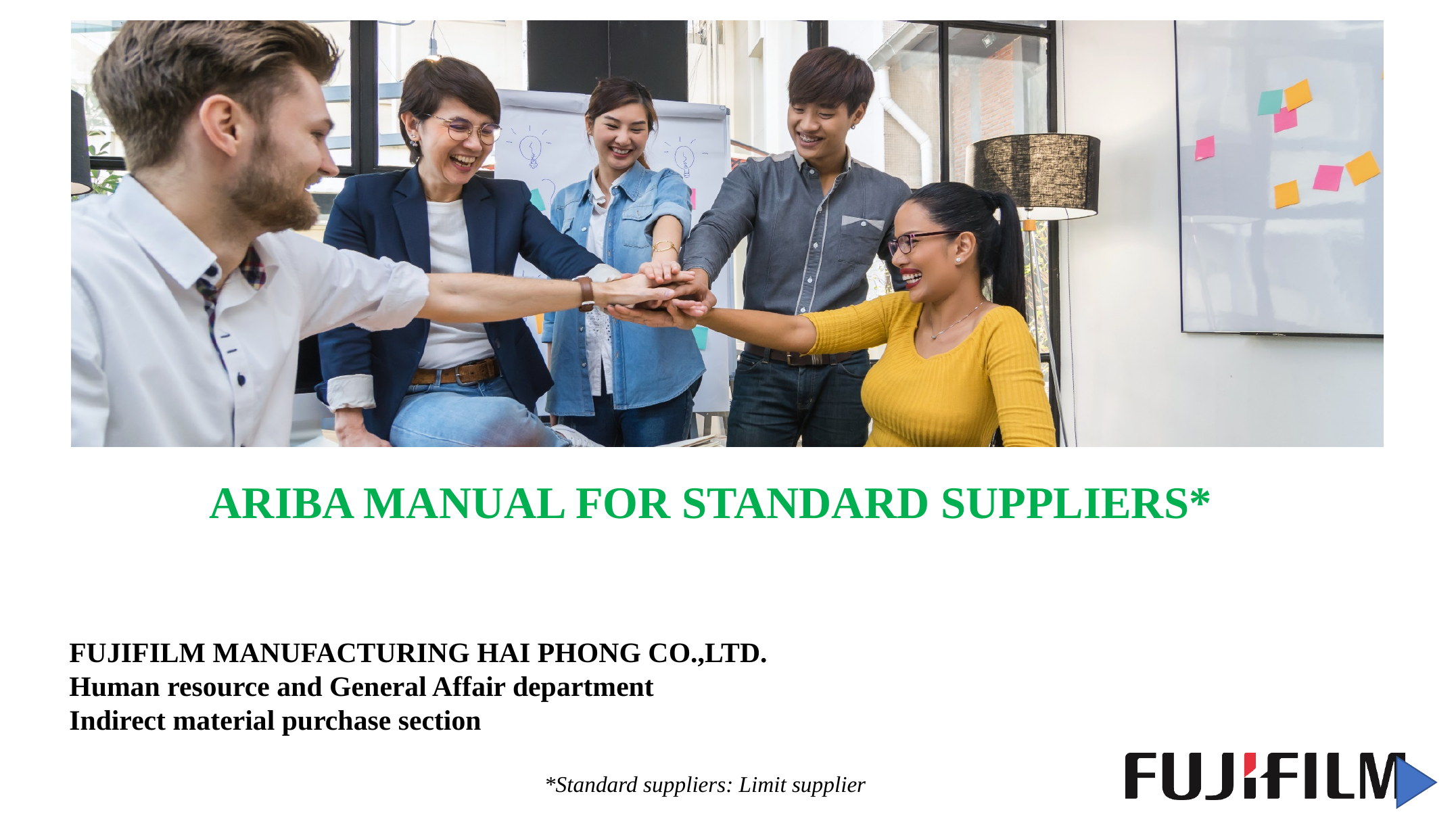

Fuji Xerox Internal Use Only
開 示 範 囲	：
指 定 期 間	：
作成責任者	：
作　成　日	：
All FX
2年
FBHP HR & GA - Nonpro
2020年10月20日
ARIBA MANUAL FOR STANDARD SUPPLIERS*
FUJIFILM MANUFACTURING HAI PHONG CO.,LTD.
Human resource and General Affair department
Indirect material purchase section

*Standard suppliers: Limit supplier